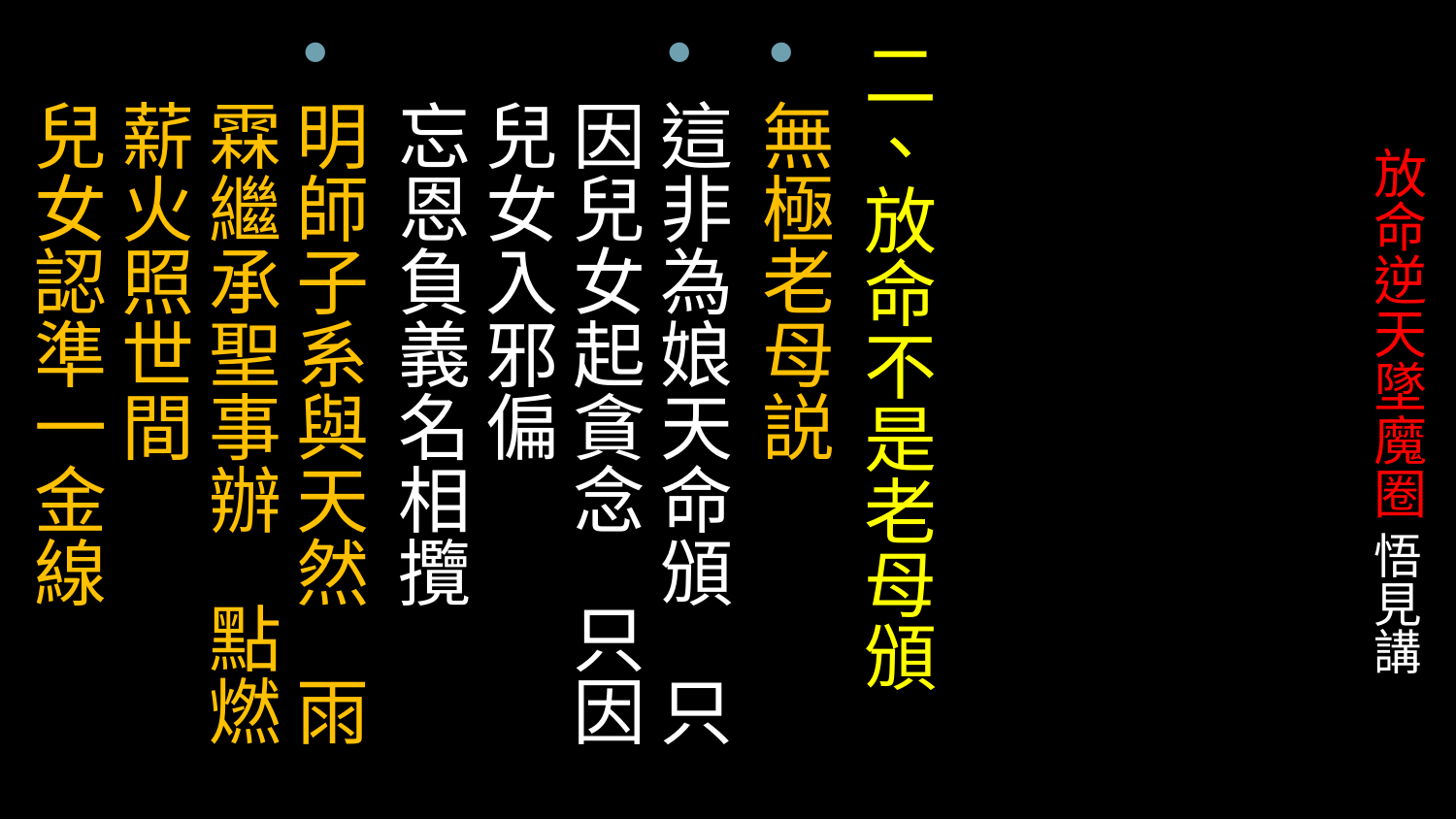

二、放命不是老母頒
無極老母説
這非為娘天命頒    只因兒女起貪念    只因兒女入邪偏
忘恩負義名相攬
明師子系與天然    雨霖繼承聖事辦    點燃薪火照世間
兒女認準一金線
# 放命逆天墜魔圈 悟見講